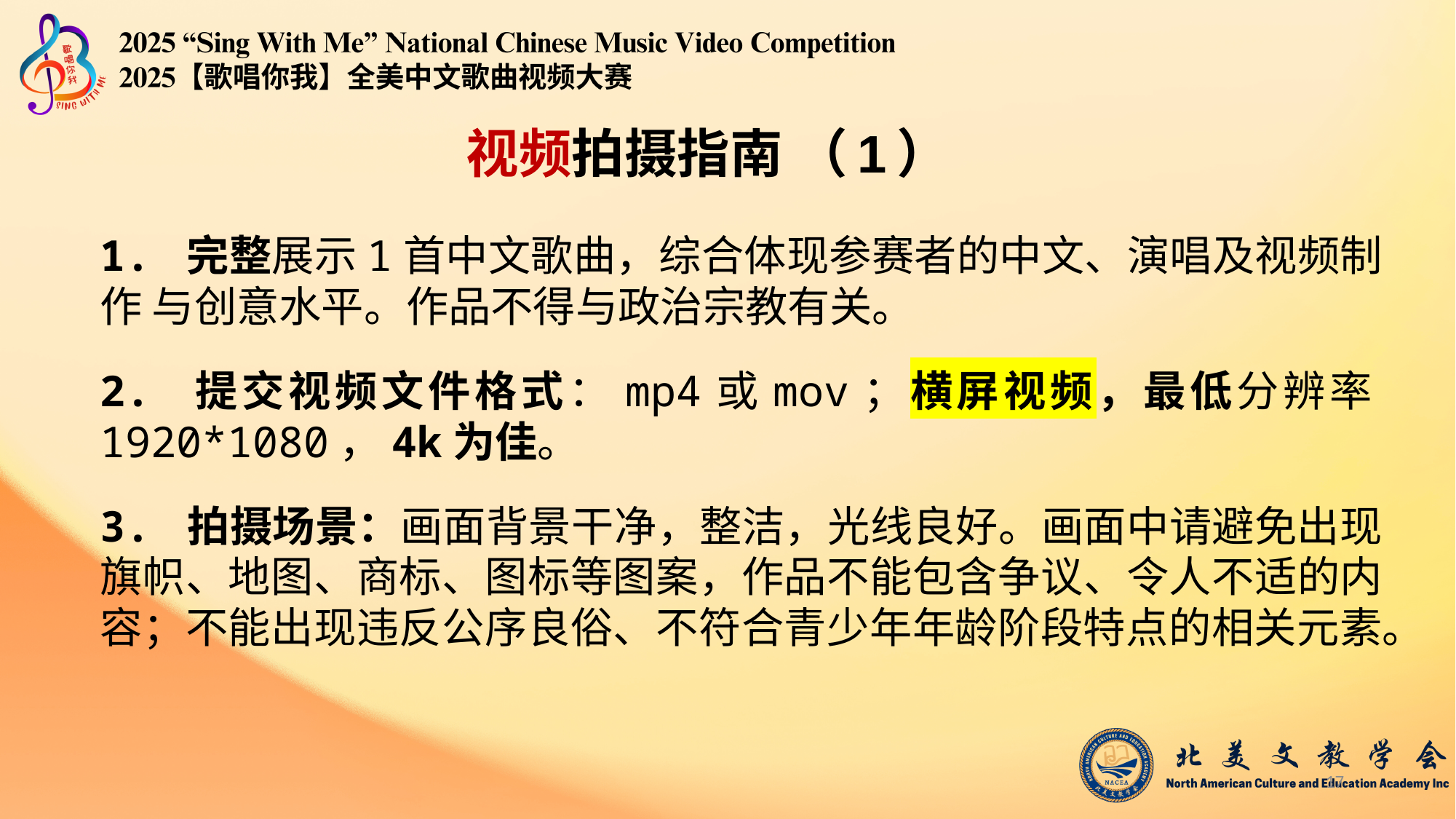

视频拍摄指南 （1）
1. 完整展示1首中文歌曲，综合体现参赛者的中文、演唱及视频制作 与创意水平。作品不得与政治宗教有关。
2. 提交视频文件格式：mp4或mov；横屏视频，最低分辨率1920*1080，4k为佳。
3. 拍摄场景：画面背景干净，整洁，光线良好。画面中请避免出现旗帜、地图、商标、图标等图案，作品不能包含争议、令人不适的内容；不能出现违反公序良俗、不符合青少年年龄阶段特点的相关元素。

17